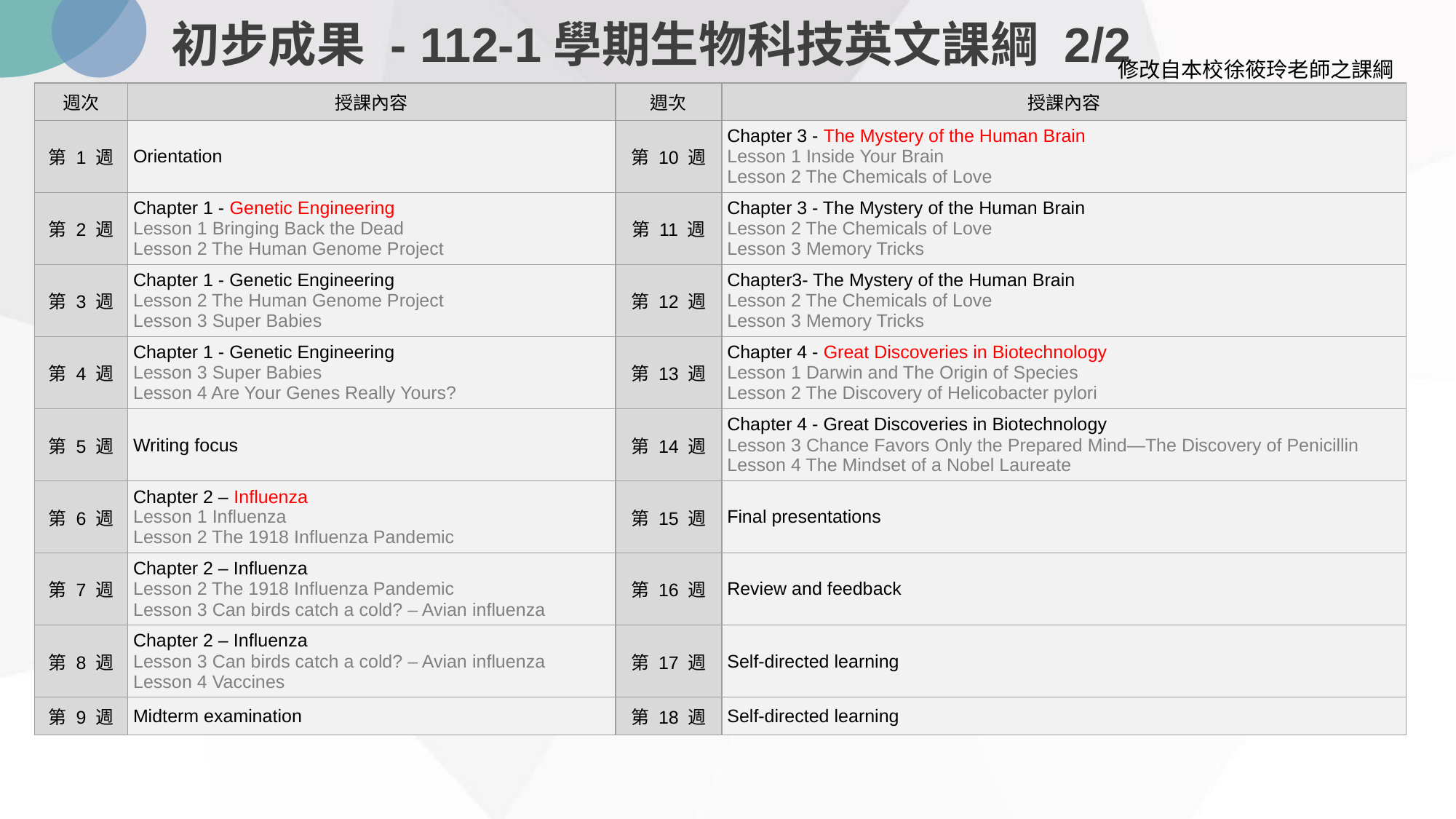

初步成果 - 112-1學期生物科技英文課綱 2/2
修改自本校徐筱玲老師之課綱
| 週次 | 授課內容 | 週次 | 授課內容 |
| --- | --- | --- | --- |
| 第 1 週 | Orientation | 第 10 週 | Chapter 3 - The Mystery of the Human Brain Lesson 1 Inside Your Brain Lesson 2 The Chemicals of Love |
| 第 2 週 | Chapter 1 - Genetic Engineering Lesson 1 Bringing Back the Dead Lesson 2 The Human Genome Project | 第 11 週 | Chapter 3 - The Mystery of the Human Brain Lesson 2 The Chemicals of Love Lesson 3 Memory Tricks |
| 第 3 週 | Chapter 1 - Genetic Engineering Lesson 2 The Human Genome Project Lesson 3 Super Babies | 第 12 週 | Chapter3- The Mystery of the Human Brain Lesson 2 The Chemicals of Love Lesson 3 Memory Tricks |
| 第 4 週 | Chapter 1 - Genetic Engineering Lesson 3 Super Babies Lesson 4 Are Your Genes Really Yours? | 第 13 週 | Chapter 4 - Great Discoveries in Biotechnology Lesson 1 Darwin and The Origin of Species Lesson 2 The Discovery of Helicobacter pylori |
| 第 5 週 | Writing focus | 第 14 週 | Chapter 4 - Great Discoveries in Biotechnology Lesson 3 Chance Favors Only the Prepared Mind—The Discovery of Penicillin Lesson 4 The Mindset of a Nobel Laureate |
| 第 6 週 | Chapter 2 – Influenza Lesson 1 Influenza Lesson 2 The 1918 Influenza Pandemic | 第 15 週 | Final presentations |
| 第 7 週 | Chapter 2 – Influenza Lesson 2 The 1918 Influenza Pandemic Lesson 3 Can birds catch a cold? – Avian influenza | 第 16 週 | Review and feedback |
| 第 8 週 | Chapter 2 – Influenza Lesson 3 Can birds catch a cold? – Avian influenza Lesson 4 Vaccines | 第 17 週 | Self-directed learning |
| 第 9 週 | Midterm examination | 第 18 週 | Self-directed learning |